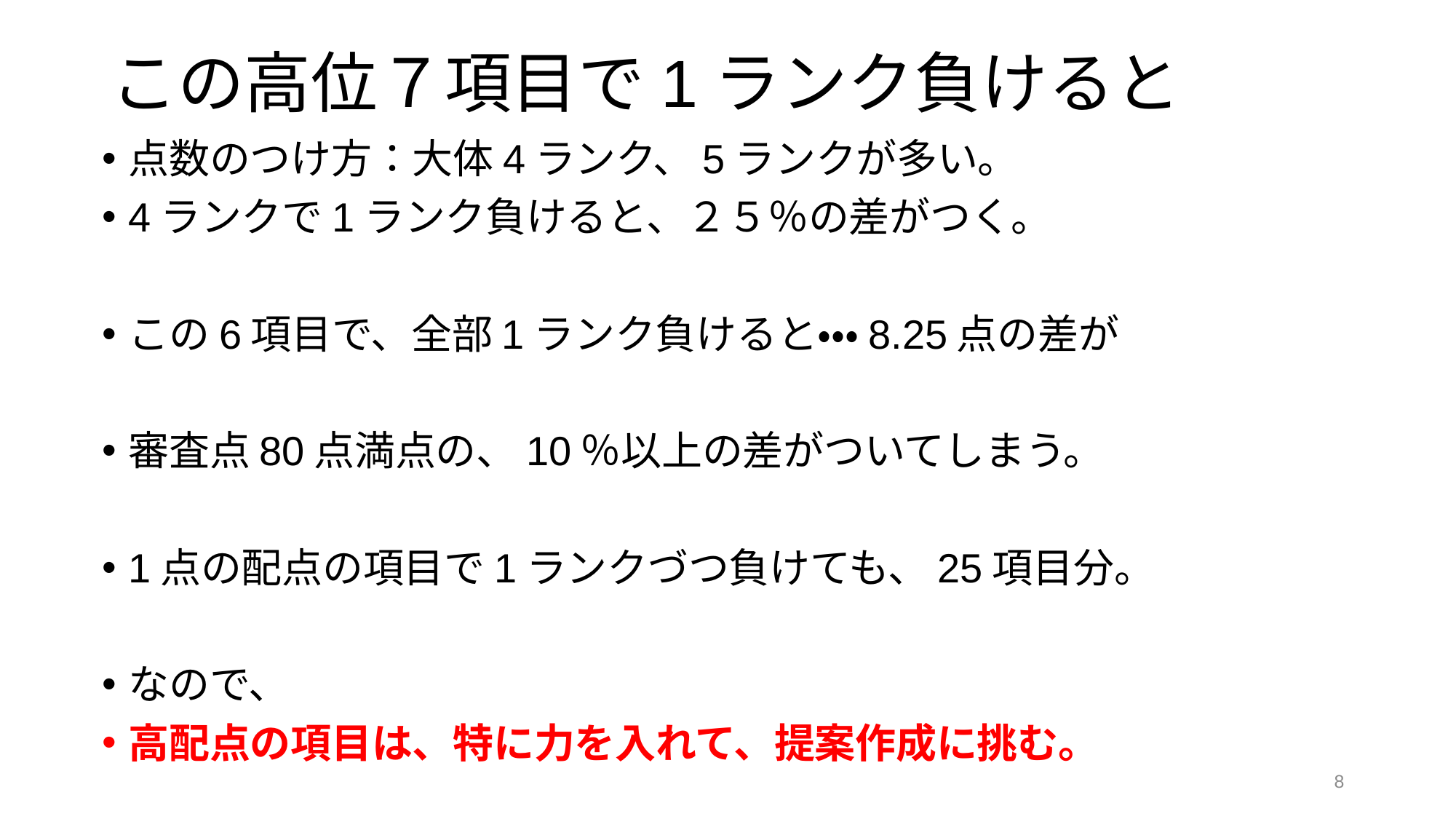

# この高位７項目で1ランク負けると
点数のつけ方：大体4ランク、5ランクが多い。
4ランクで1ランク負けると、２５％の差がつく。

この6項目で、全部1ランク負けると・・・8.25点の差が

審査点80点満点の、10％以上の差がついてしまう。

1点の配点の項目で1ランクづつ負けても、25項目分。

なので、
高配点の項目は、特に力を入れて、提案作成に挑む。
8